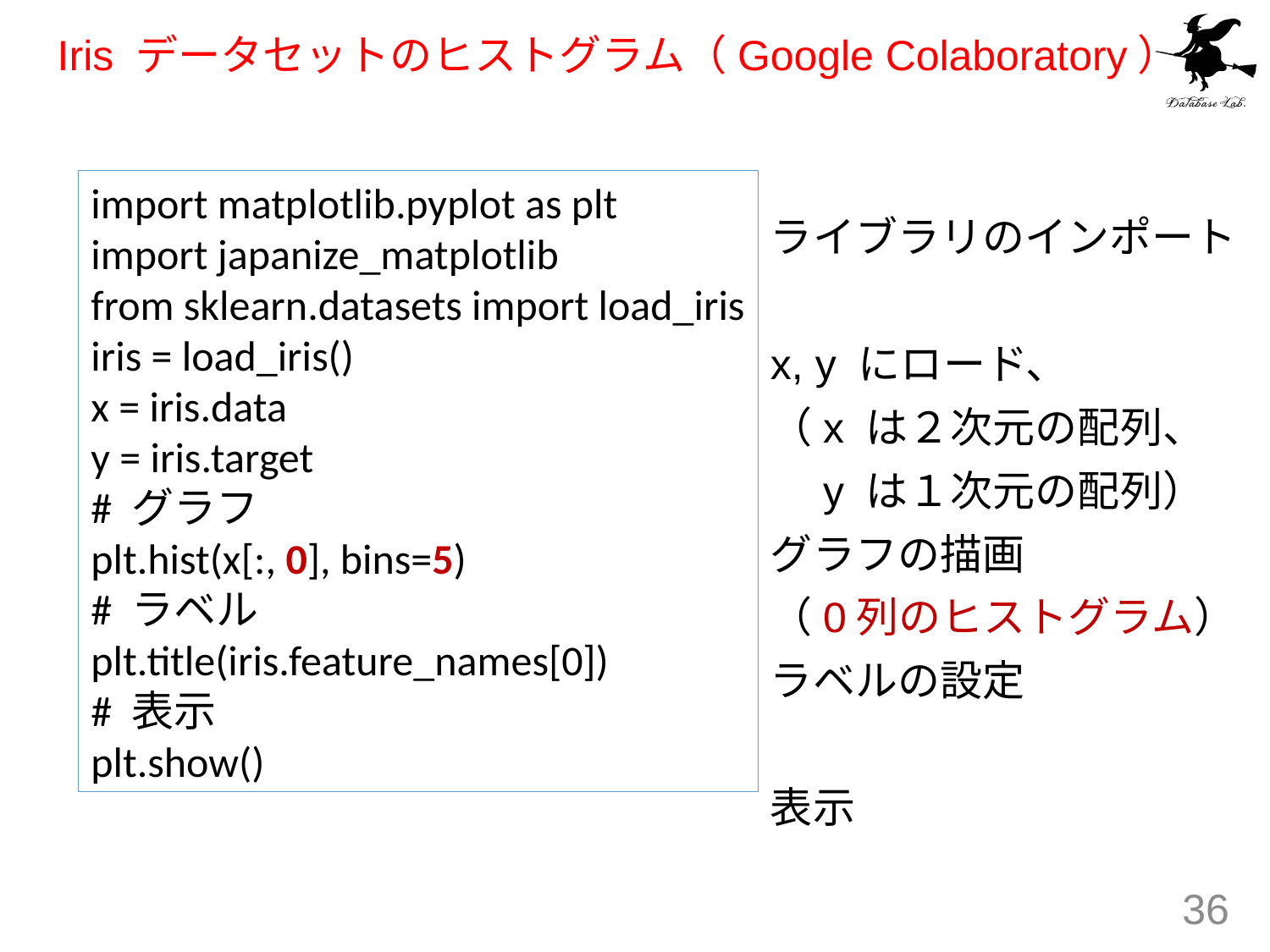

# Iris データセットのヒストグラム（Google Colaboratory）
import matplotlib.pyplot as plt
import japanize_matplotlib
from sklearn.datasets import load_iris
iris = load_iris()
x = iris.data
y = iris.target
# グラフ
plt.hist(x[:, 0], bins=5)
# ラベル
plt.title(iris.feature_names[0])
# 表示
plt.show()
ライブラリのインポート

x, y にロード、
（x は２次元の配列、
　y は１次元の配列）
グラフの描画
（0列のヒストグラム）
ラベルの設定

表示
36